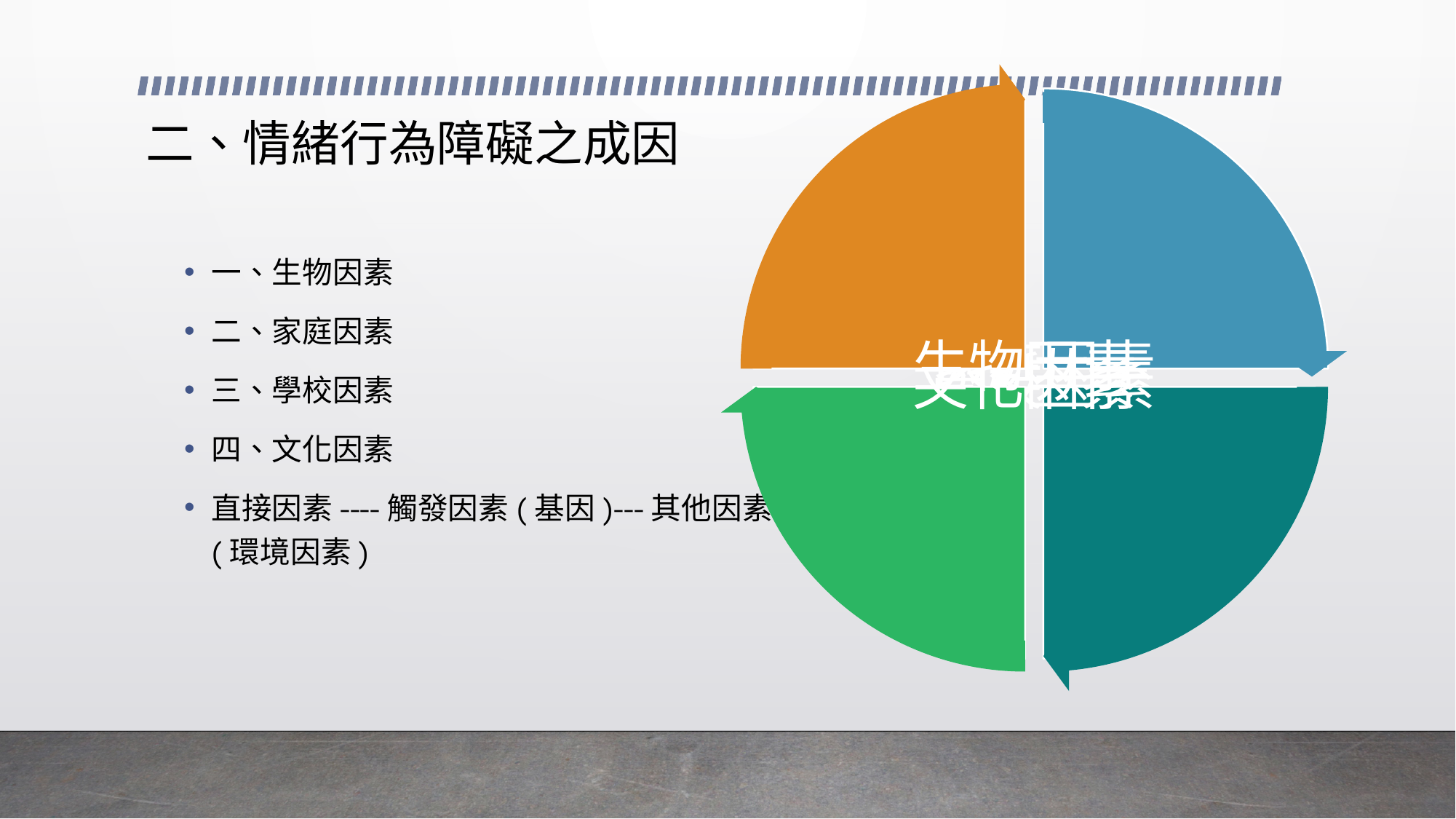

家庭因素
學校因素
文化因素
生物因素
# 二、情緒行為障礙之成因
一、生物因素
二、家庭因素
三、學校因素
四、文化因素
直接因素----觸發因素(基因)---其他因素(環境因素)